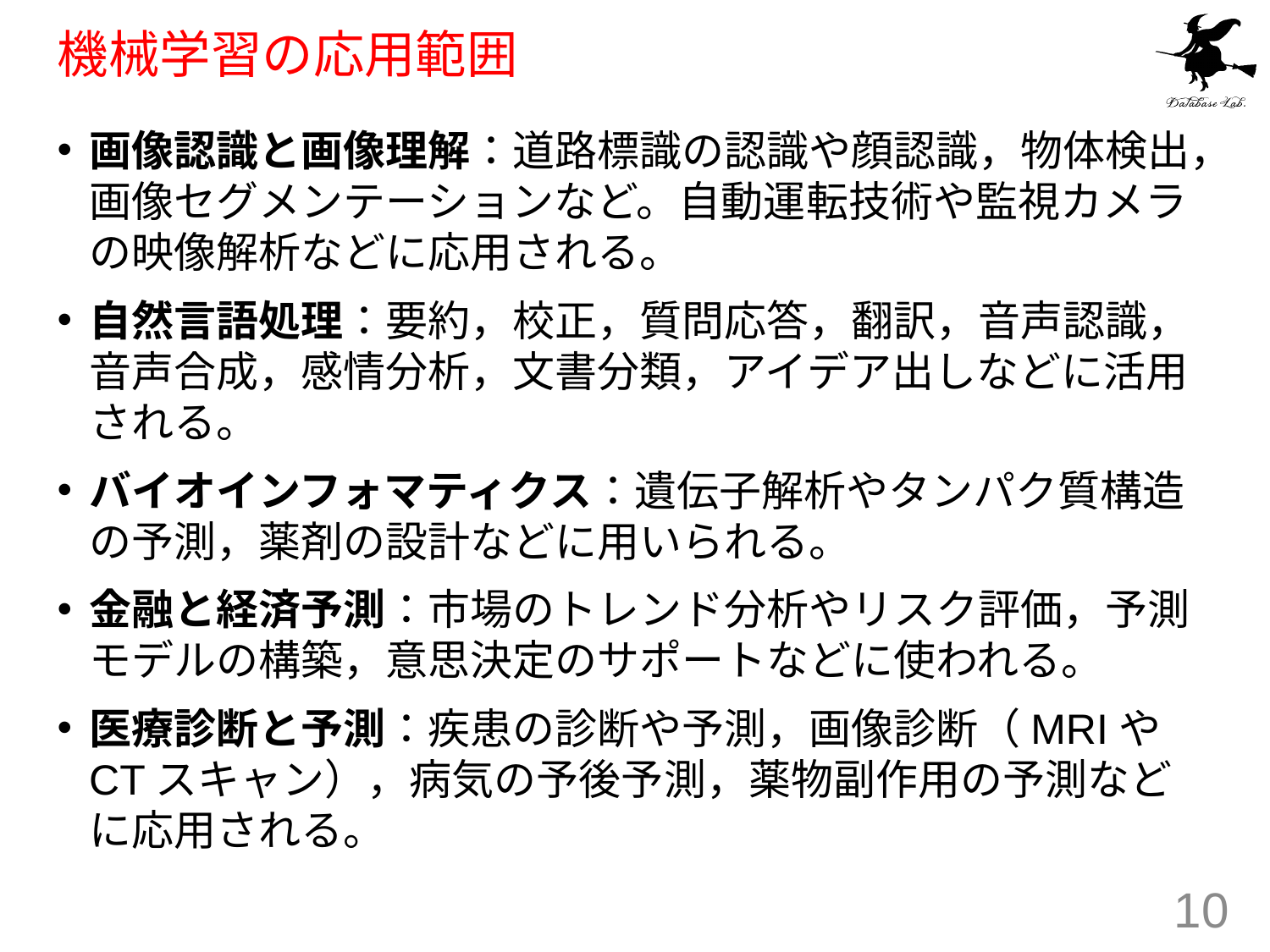

# 機械学習の応用範囲
画像認識と画像理解：道路標識の認識や顔認識，物体検出，画像セグメンテーションなど。自動運転技術や監視カメラの映像解析などに応用される。
自然言語処理：要約，校正，質問応答，翻訳，音声認識，音声合成，感情分析，文書分類，アイデア出しなどに活用される。
バイオインフォマティクス：遺伝子解析やタンパク質構造の予測，薬剤の設計などに用いられる。
金融と経済予測：市場のトレンド分析やリスク評価，予測モデルの構築，意思決定のサポートなどに使われる。
医療診断と予測：疾患の診断や予測，画像診断（MRIやCTスキャン），病気の予後予測，薬物副作用の予測などに応用される。
10